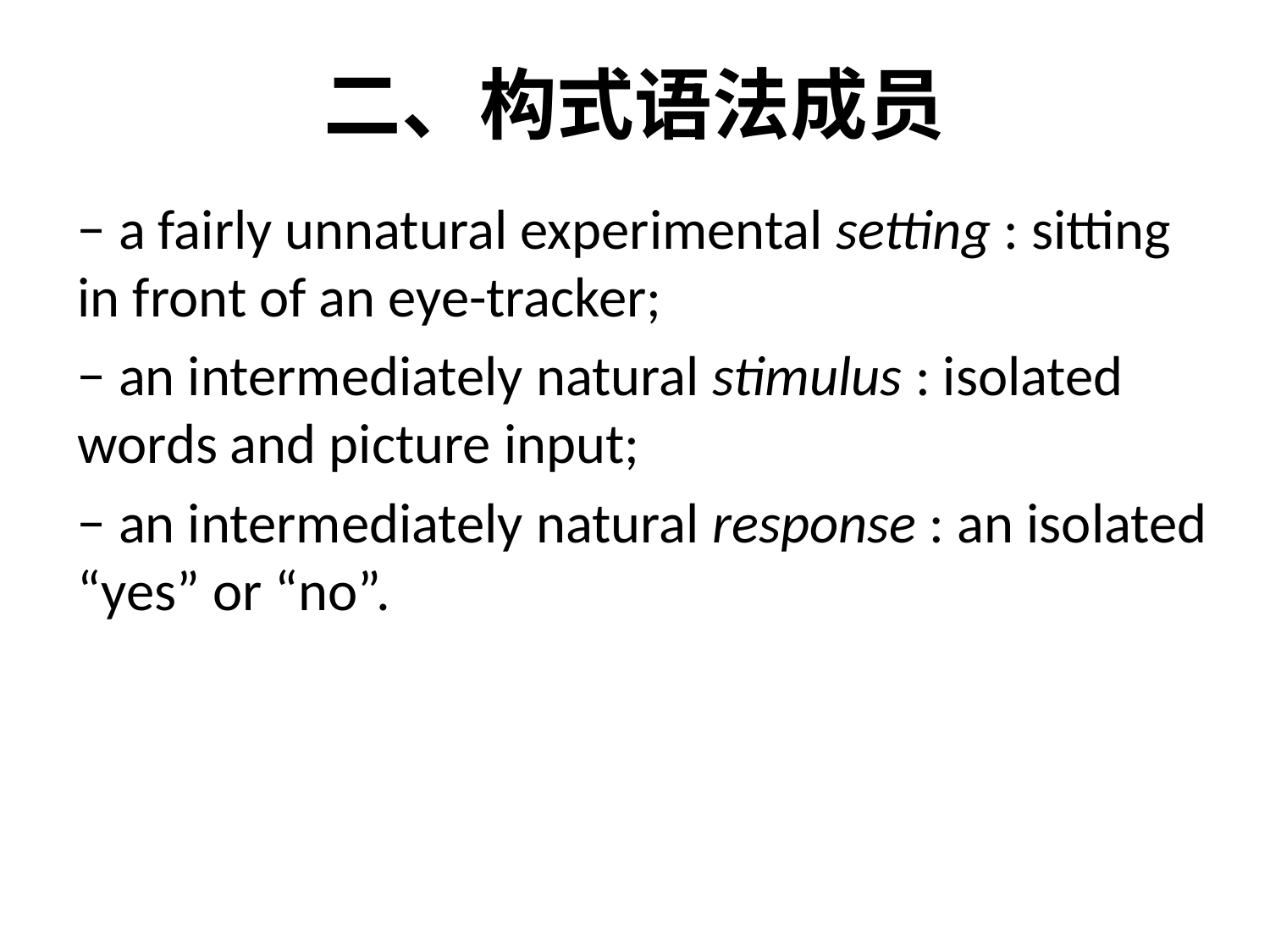

# 二、构式语法成员
− a fairly unnatural experimental setting : sitting in front of an eye-tracker;
− an intermediately natural stimulus : isolated words and picture input;
− an intermediately natural response : an isolated “yes” or “no”.